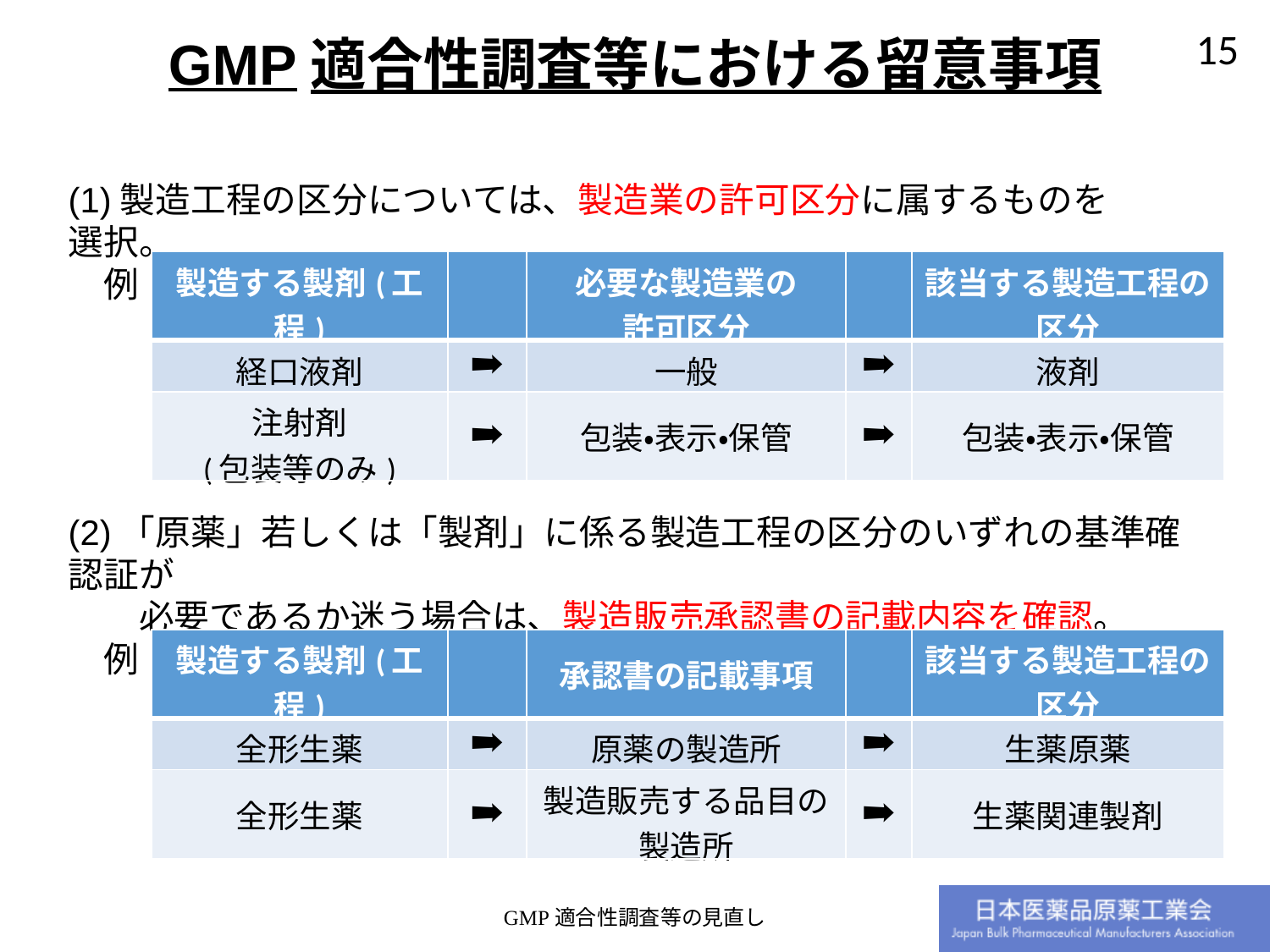

GMP適合性調査等における留意事項
(1)製造工程の区分については、製造業の許可区分に属するものを選択。
　例：
| 製造する製剤(工程) |  | 必要な製造業の 許可区分 |  | 該当する製造工程の 区分 |
| --- | --- | --- | --- | --- |
| 経口液剤 | ➡ | 一般 | ➡ | 液剤 |
| 注射剤 (包装等のみ) | ➡ | 包装・表示・保管 | ➡ | 包装・表示・保管 |
(2)「原薬」若しくは「製剤」に係る製造工程の区分のいずれの基準確認証が
　　必要であるか迷う場合は、製造販売承認書の記載内容を確認。
　例：
| 製造する製剤(工程) |  | 承認書の記載事項 |  | 該当する製造工程の 区分 |
| --- | --- | --- | --- | --- |
| 全形生薬 | ➡ | 原薬の製造所 | ➡ | 生薬原薬 |
| 全形生薬 | ➡ | 製造販売する品目の 製造所 | ➡ | 生薬関連製剤 |
GMP適合性調査等の見直し